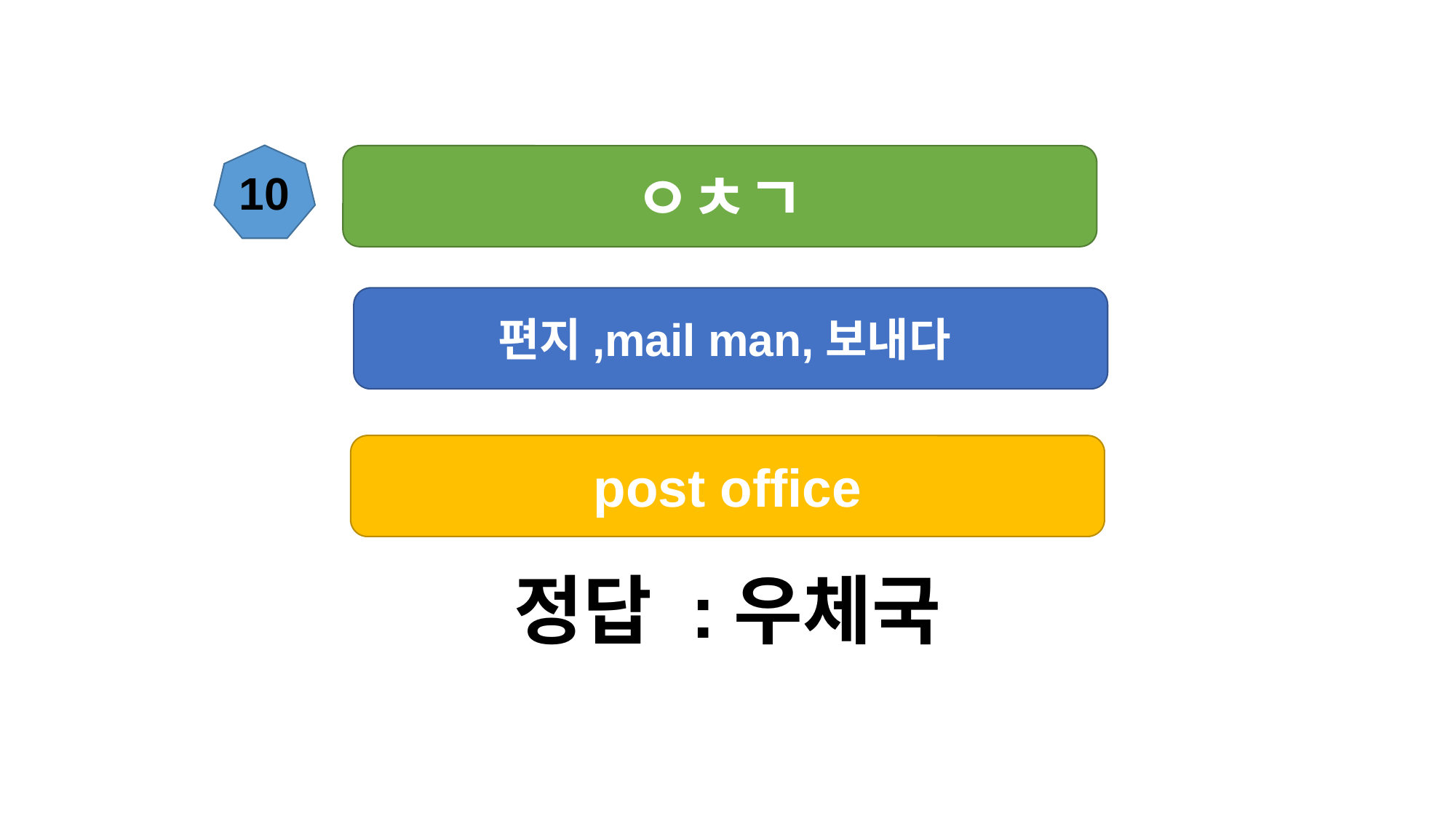

10
ㅇㅊㄱ
편지,mail man,보내다
post office
정답 :우체국